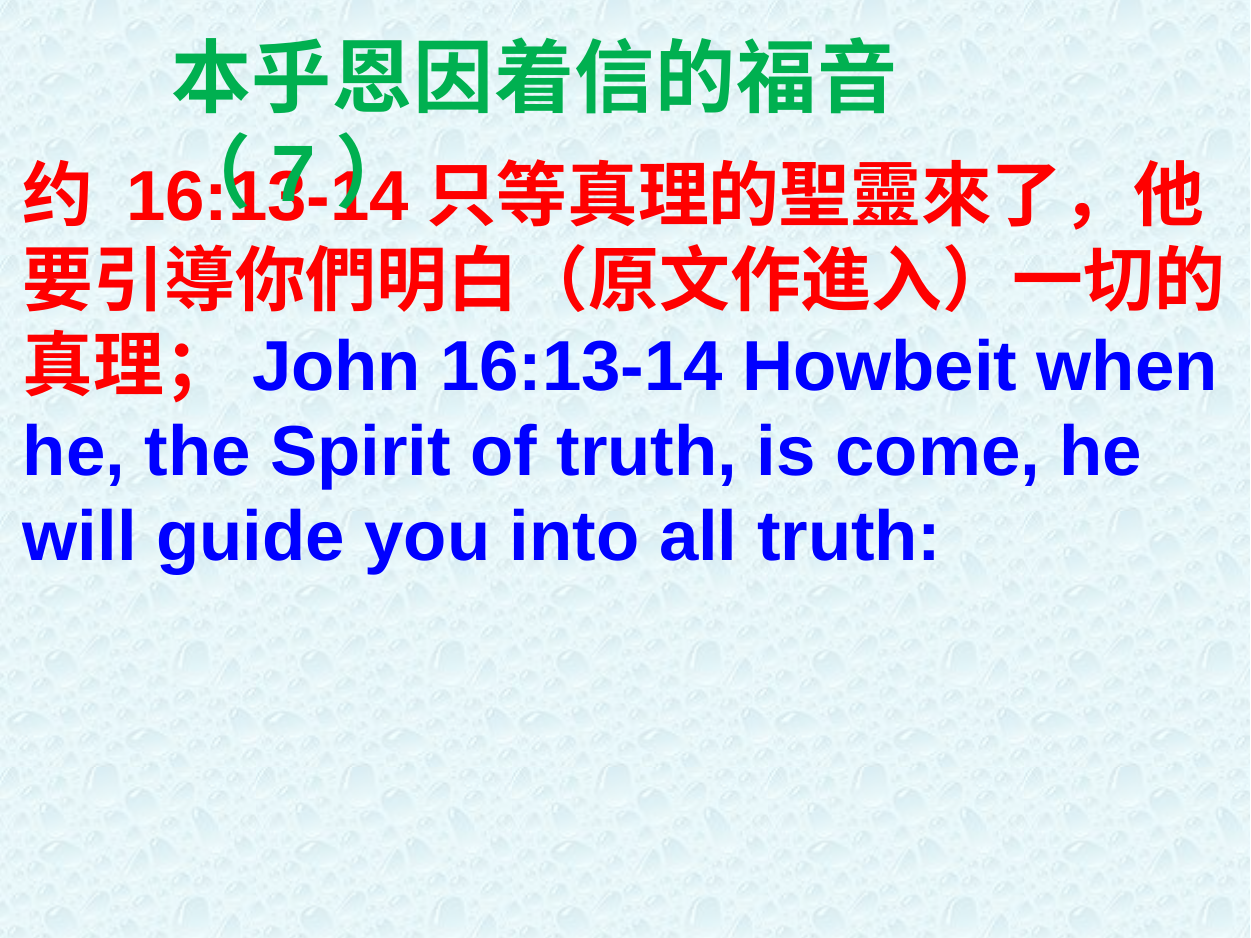

本乎恩因着信的福音（7）
约 16:13-14只等真理的聖靈來了，他要引導你們明白（原文作進入）一切的真理；John 16:13-14 Howbeit when he, the Spirit of truth, is come, he will guide you into all truth: